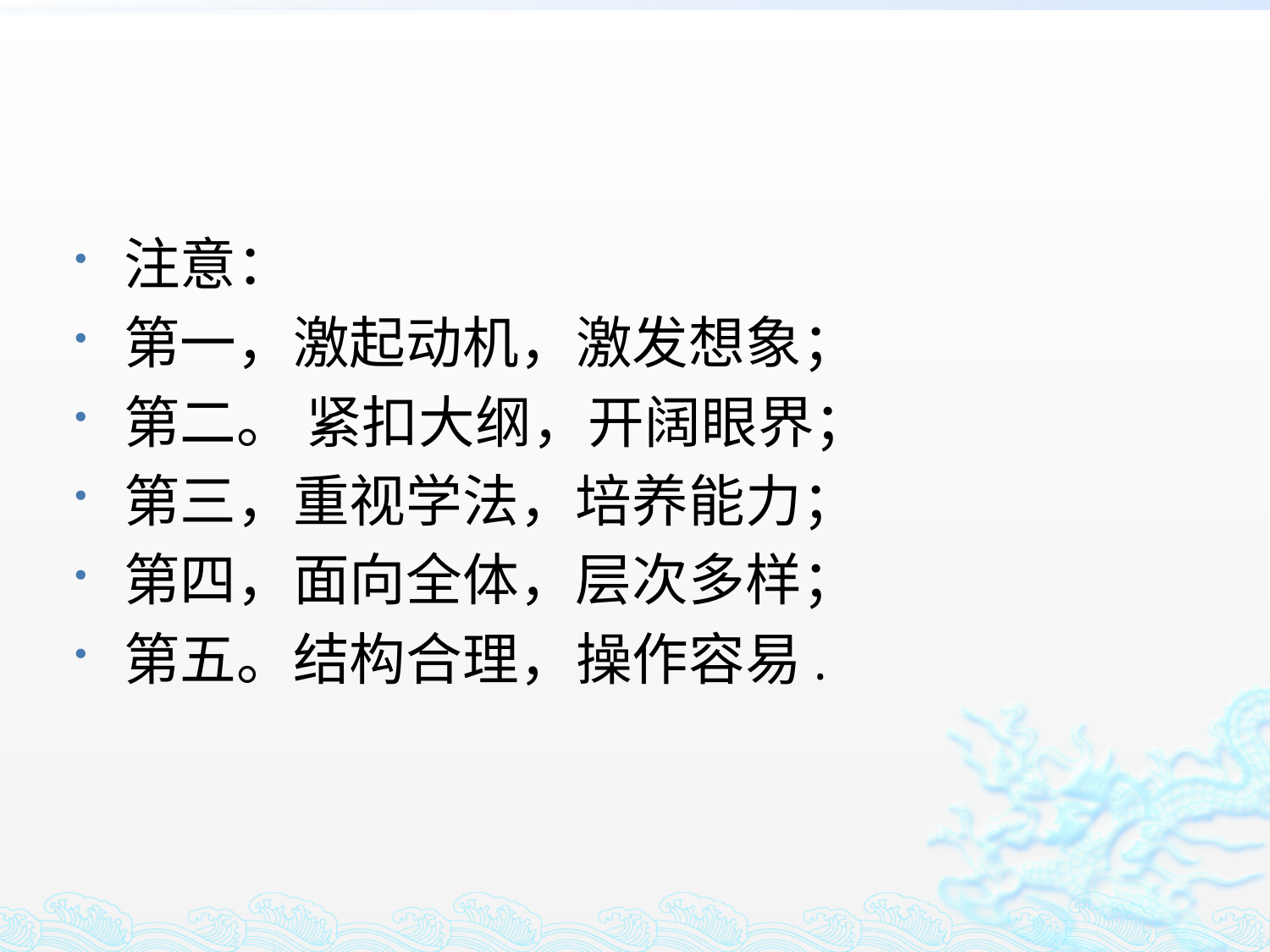

#
注意：
第一，激起动机，激发想象；
第二。 紧扣大纲，开阔眼界；
第三，重视学法，培养能力；
第四，面向全体，层次多样；
第五。结构合理，操作容易.